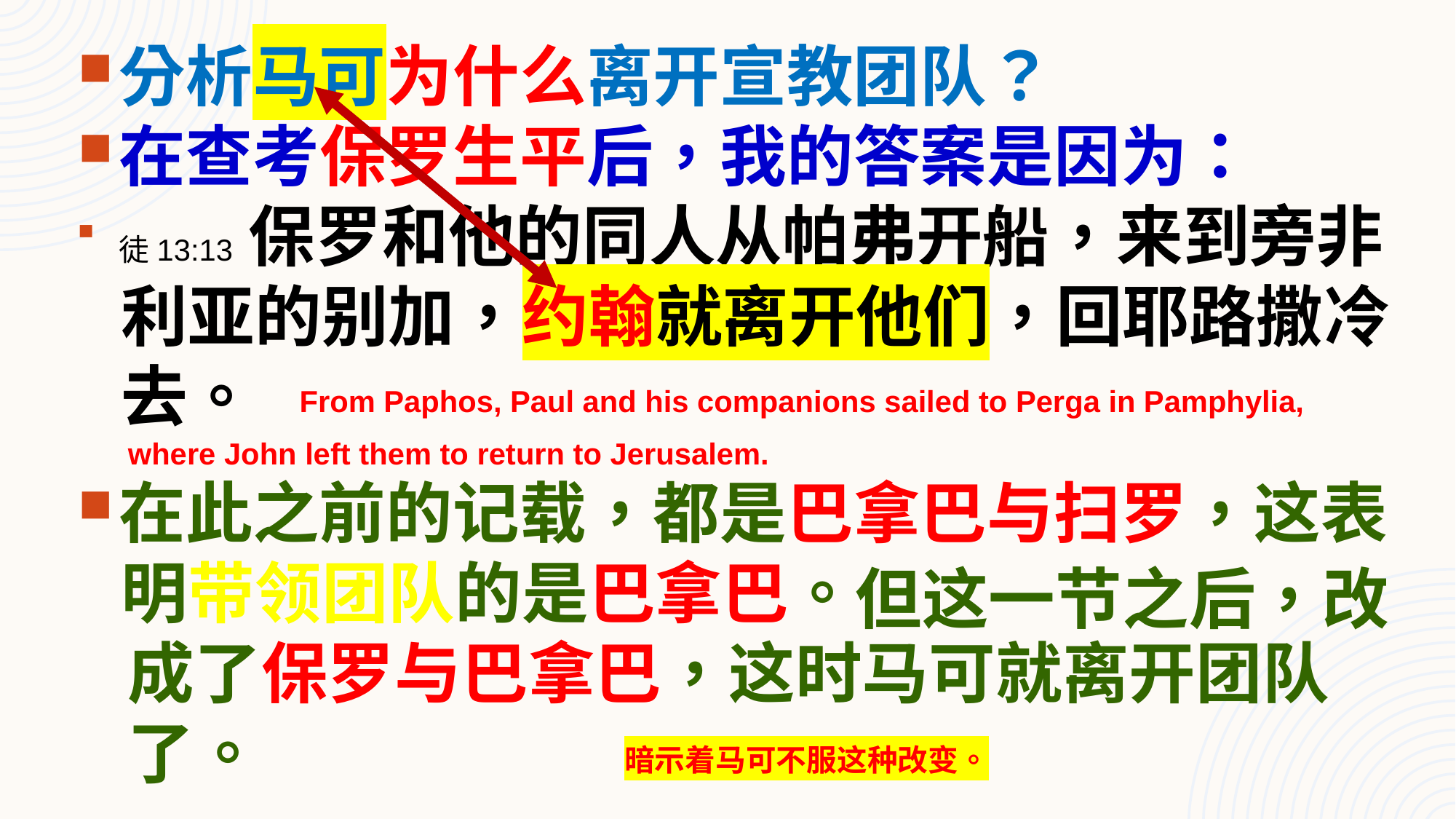

分析马可为什么离开宣教团队？
在查考保罗生平后，我的答案是因为：
徒13:13 保罗和他的同人从帕弗开船，来到旁非
利亚的别加，约翰就离开他们，回耶路撒冷
去。
where John left them to return to Jerusalem.
在此之前的记载，都是巴拿巴与扫罗，这表
明带领团队的是巴拿巴。
成了保罗与巴拿巴，这时马可就离开团队
了。
From Paphos, Paul and his companions sailed to Perga in Pamphylia,
但这一节之后，改
暗示着马可不服这种改变。